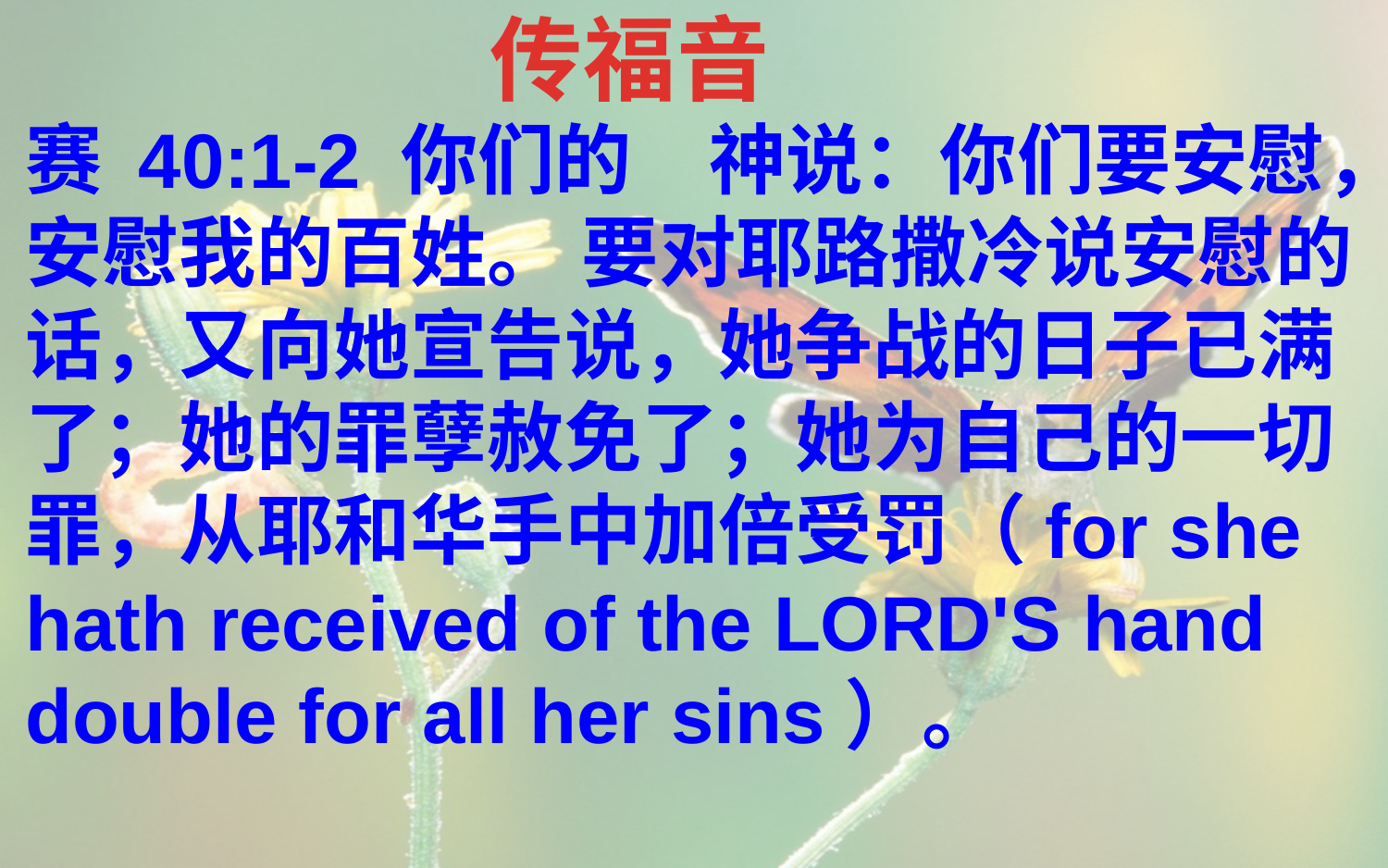

传福音
赛 40:1-2 你们的　神说：你们要安慰，安慰我的百姓。 要对耶路撒冷说安慰的话，又向她宣告说，她争战的日子已满了；她的罪孽赦免了；她为自己的一切罪，从耶和华手中加倍受罚（for she hath received of the LORD'S hand double for all her sins）。